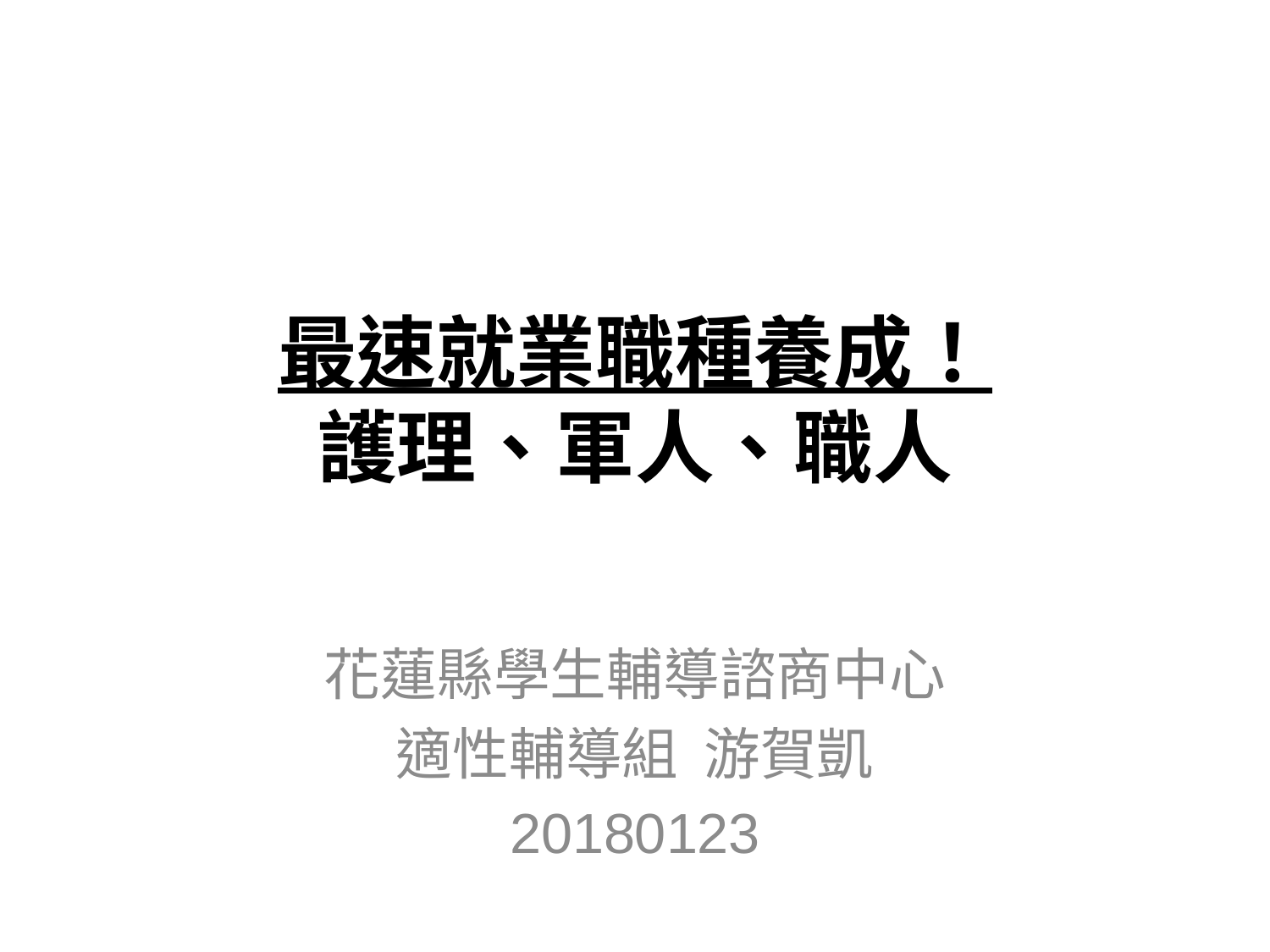

# 最速就業職種養成！ 護理、軍人、職人
花蓮縣學生輔導諮商中心
適性輔導組  游賀凱
20180123